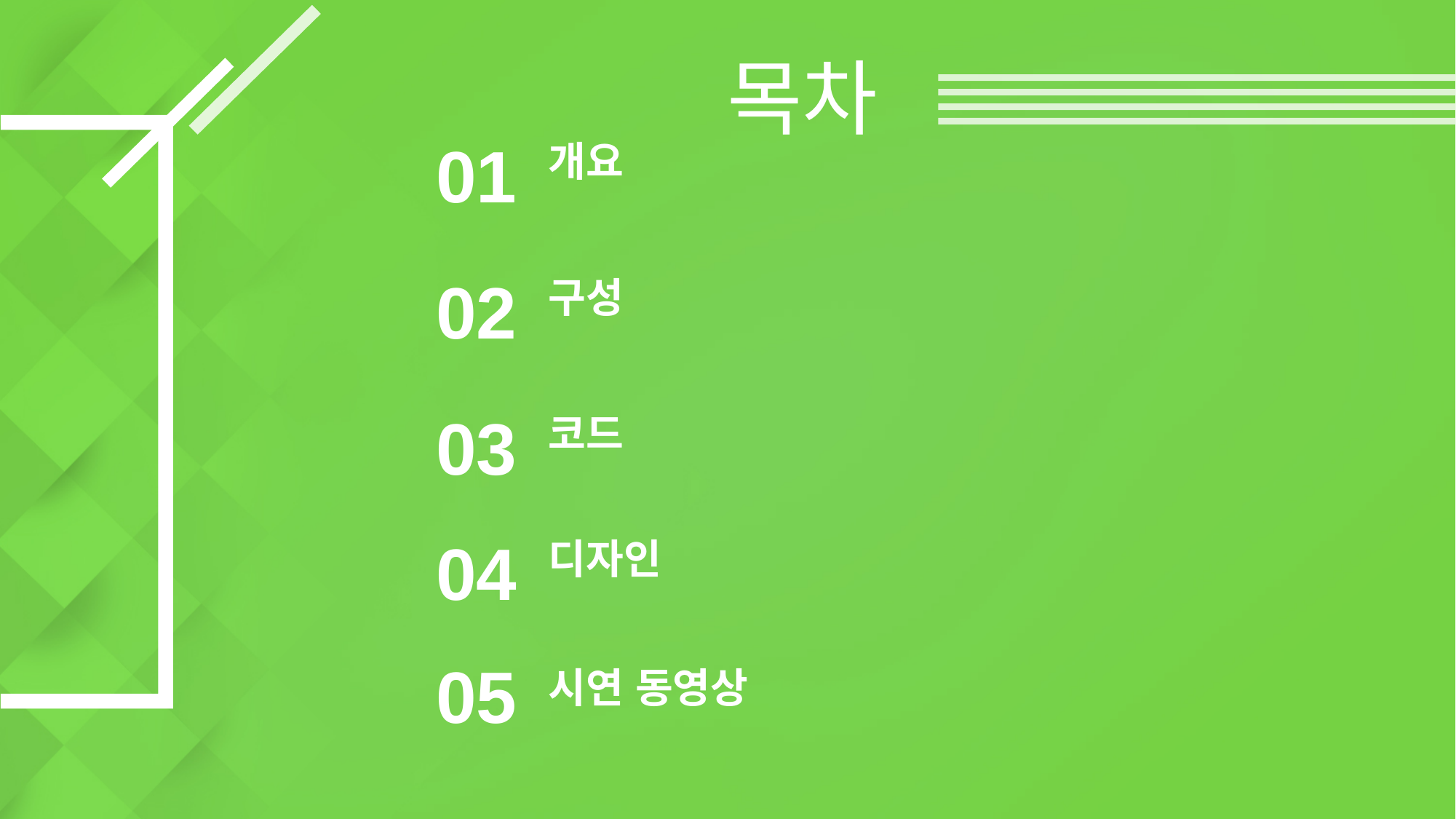

목차

01
개요
02
구성

03
코드
04
디자인
05
시연 동영상